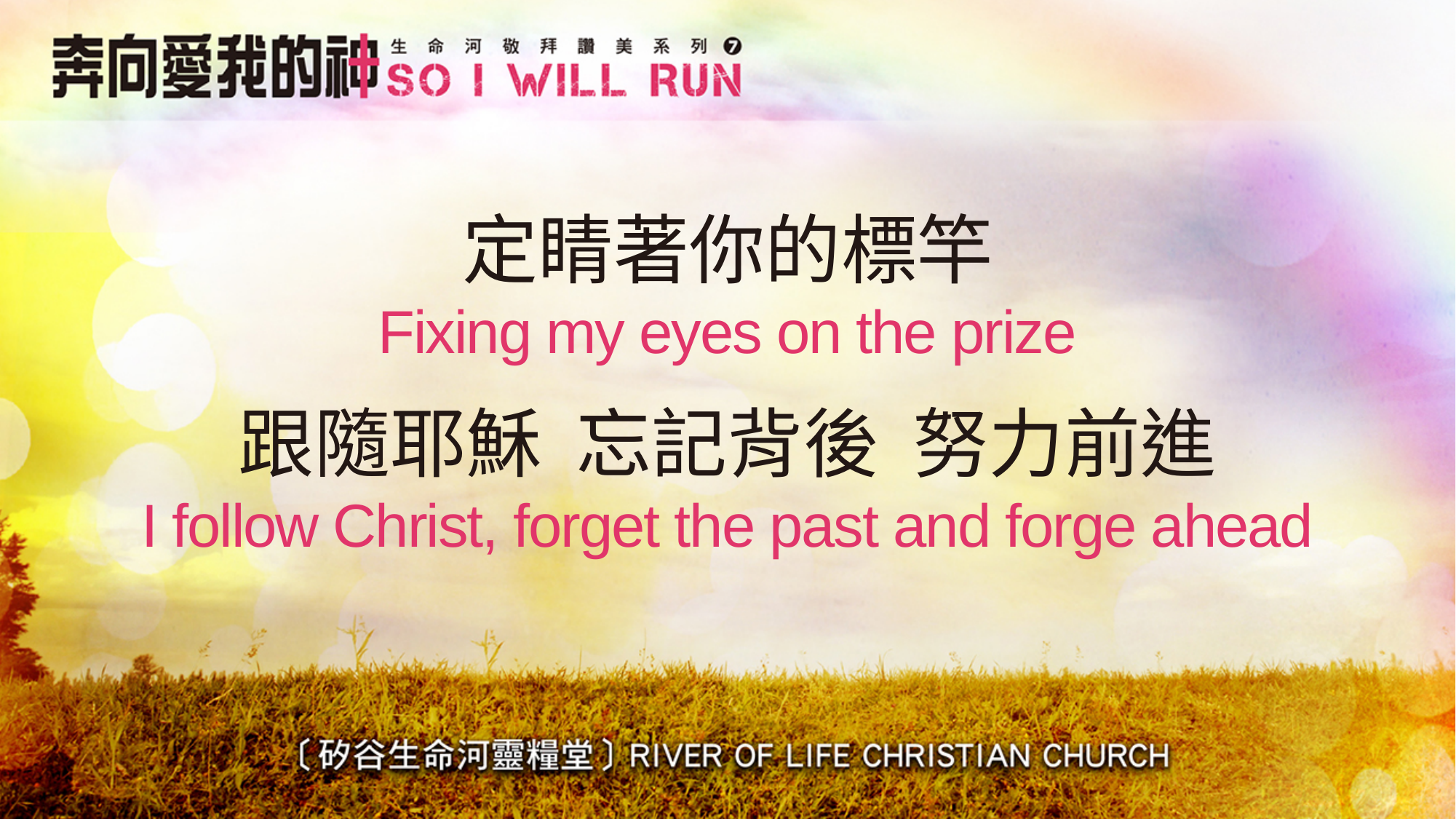

# 定睛著你的標竿 Fixing my eyes on the prize
跟隨耶穌  忘記背後  努力前進
I follow Christ, forget the past and forge ahead